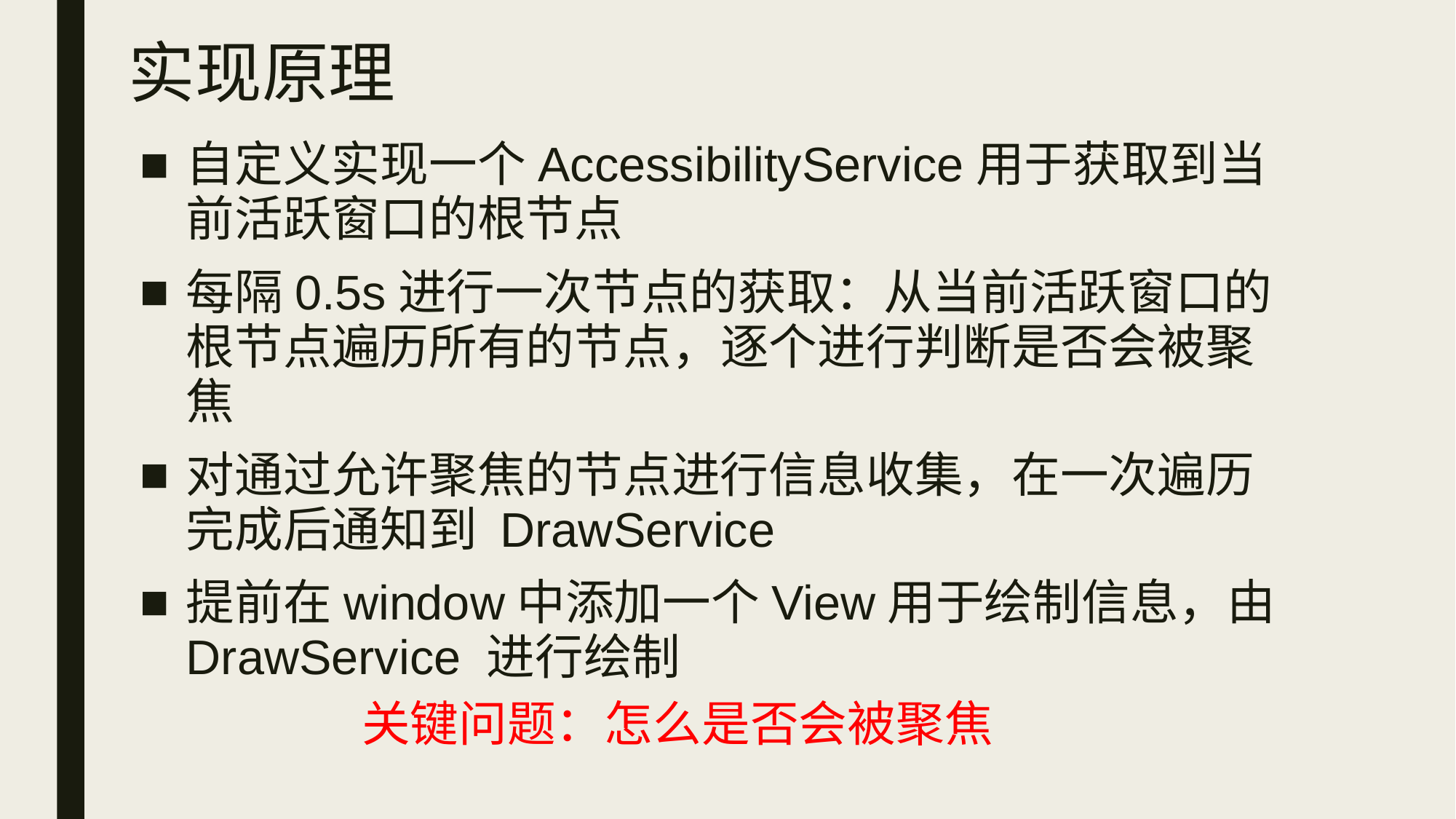

# 实现原理
自定义实现一个AccessibilityService用于获取到当前活跃窗口的根节点
每隔0.5s进行一次节点的获取：从当前活跃窗口的根节点遍历所有的节点，逐个进行判断是否会被聚焦
对通过允许聚焦的节点进行信息收集，在一次遍历完成后通知到 DrawService
提前在window中添加一个View用于绘制信息，由 DrawService 进行绘制

关键问题：怎么是否会被聚焦